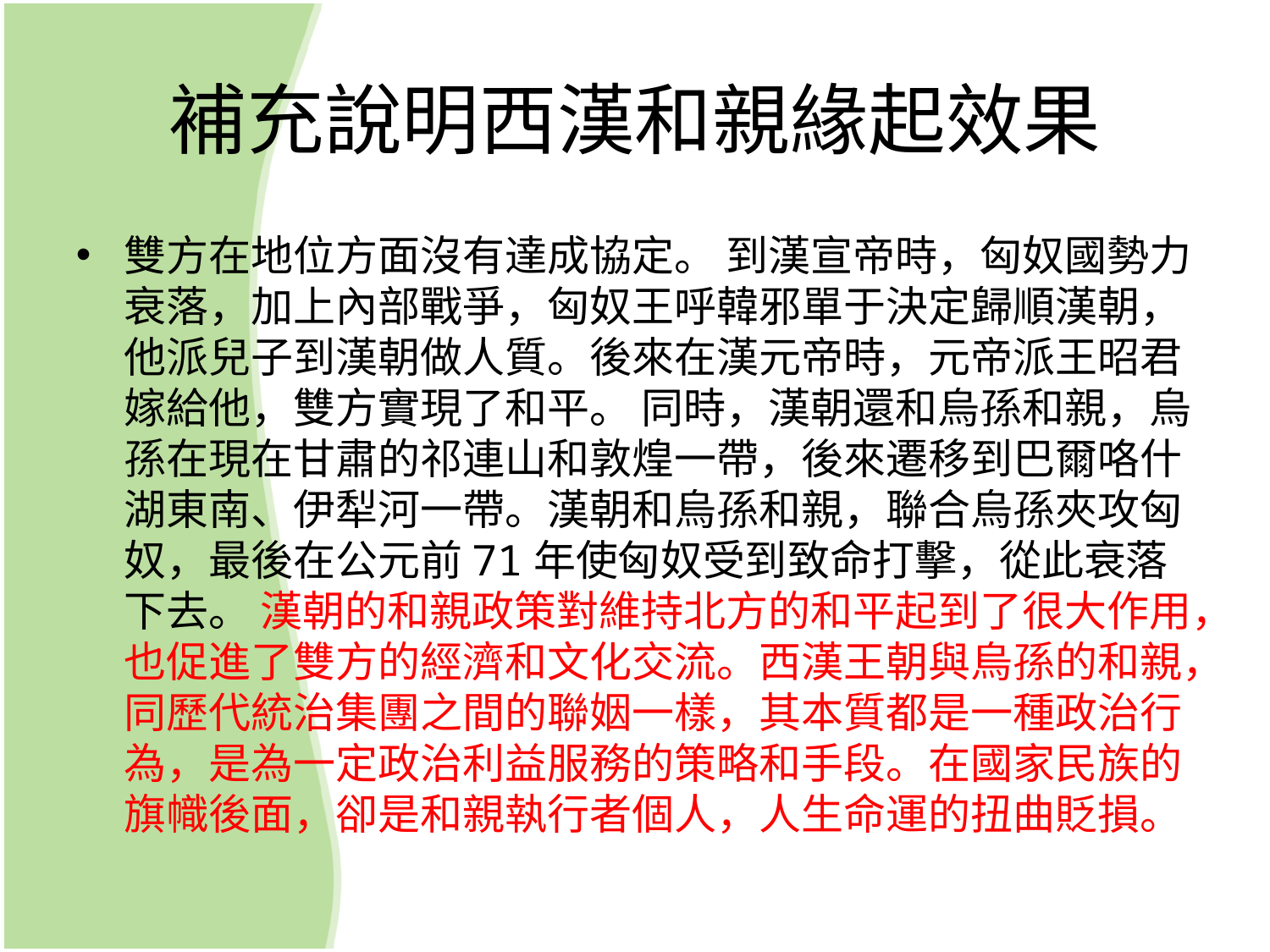

# 補充說明西漢和親緣起效果
雙方在地位方面沒有達成協定。 到漢宣帝時，匈奴國勢力衰落，加上內部戰爭，匈奴王呼韓邪單于決定歸順漢朝，他派兒子到漢朝做人質。後來在漢元帝時，元帝派王昭君嫁給他，雙方實現了和平。 同時，漢朝還和烏孫和親，烏孫在現在甘肅的祁連山和敦煌一帶，後來遷移到巴爾咯什湖東南、伊犁河一帶。漢朝和烏孫和親，聯合烏孫夾攻匈奴，最後在公元前71年使匈奴受到致命打擊，從此衰落下去。 漢朝的和親政策對維持北方的和平起到了很大作用，也促進了雙方的經濟和文化交流。西漢王朝與烏孫的和親，同歷代統治集團之間的聯姻一樣，其本質都是一種政治行為，是為一定政治利益服務的策略和手段。在國家民族的旗幟後面，卻是和親執行者個人，人生命運的扭曲貶損。